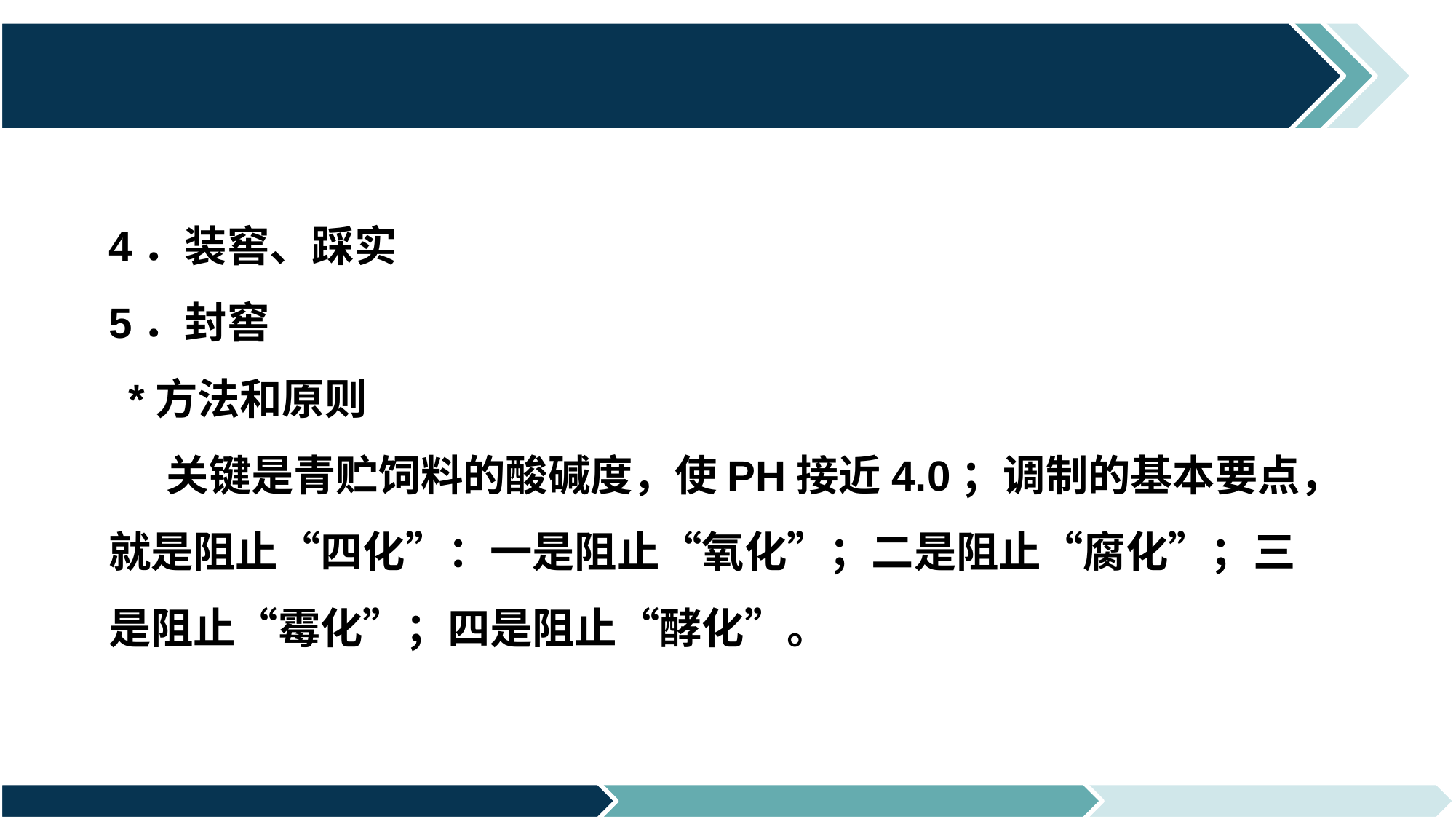

# 4．装窖、踩实 5．封窖 *方法和原则 关键是青贮饲料的酸碱度，使PH接近4.0；调制的基本要点，就是阻止“四化”：一是阻止“氧化”；二是阻止“腐化”；三是阻止“霉化”；四是阻止“酵化”。